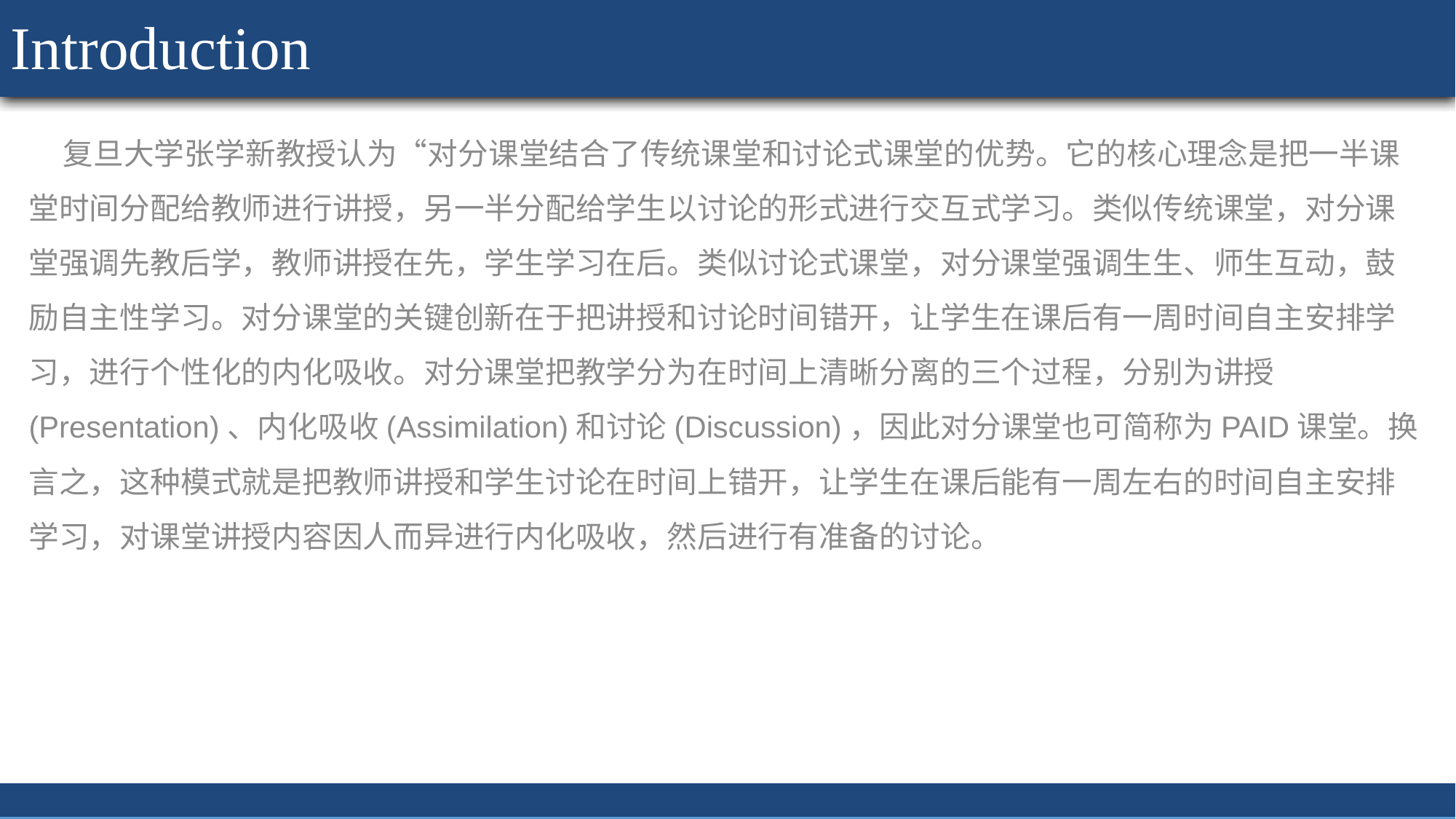

Introduction
LOGO 输入标题内容
    复旦大学张学新教授认为“对分课堂结合了传统课堂和讨论式课堂的优势。它的核心理念是把一半课堂时间分配给教师进行讲授，另一半分配给学生以讨论的形式进行交互式学习。类似传统课堂，对分课堂强调先教后学，教师讲授在先，学生学习在后。类似讨论式课堂，对分课堂强调生生、师生互动，鼓励自主性学习。对分课堂的关键创新在于把讲授和讨论时间错开，让学生在课后有一周时间自主安排学习，进行个性化的内化吸收。对分课堂把教学分为在时间上清晰分离的三个过程，分别为讲授(Presentation)、内化吸收(Assimilation)和讨论(Discussion)，因此对分课堂也可简称为PAID课堂。换言之，这种模式就是把教师讲授和学生讨论在时间上错开，让学生在课后能有一周左右的时间自主安排学习，对课堂讲授内容因人而异进行内化吸收，然后进行有准备的讨论。